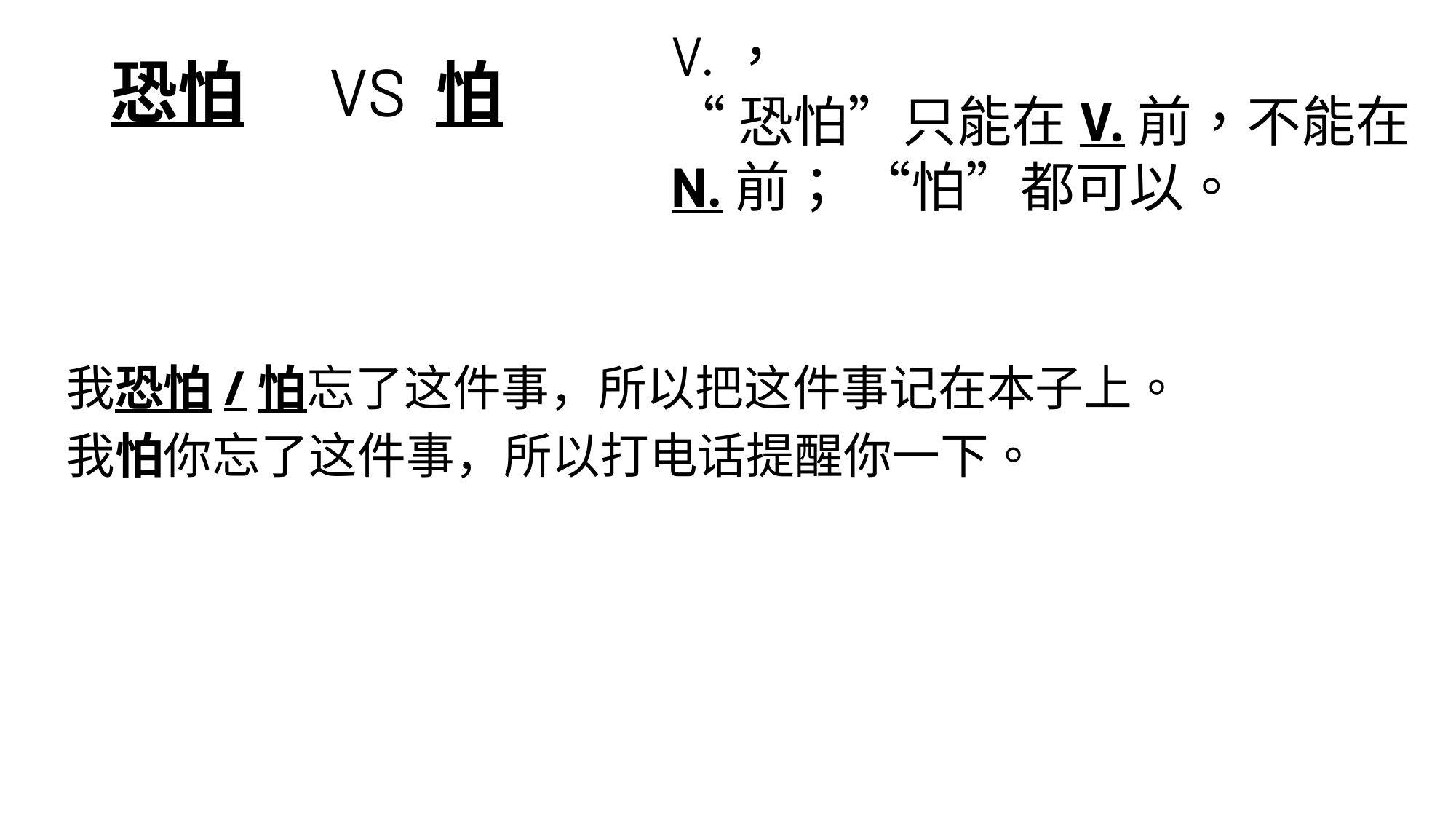

# 恐怕 	VS 怕
V.，
“恐怕”只能在V.前，不能在N.前； “怕”都可以。
我恐怕/怕忘了这件事，所以把这件事记在本子上。
我怕你忘了这件事，所以打电话提醒你一下。